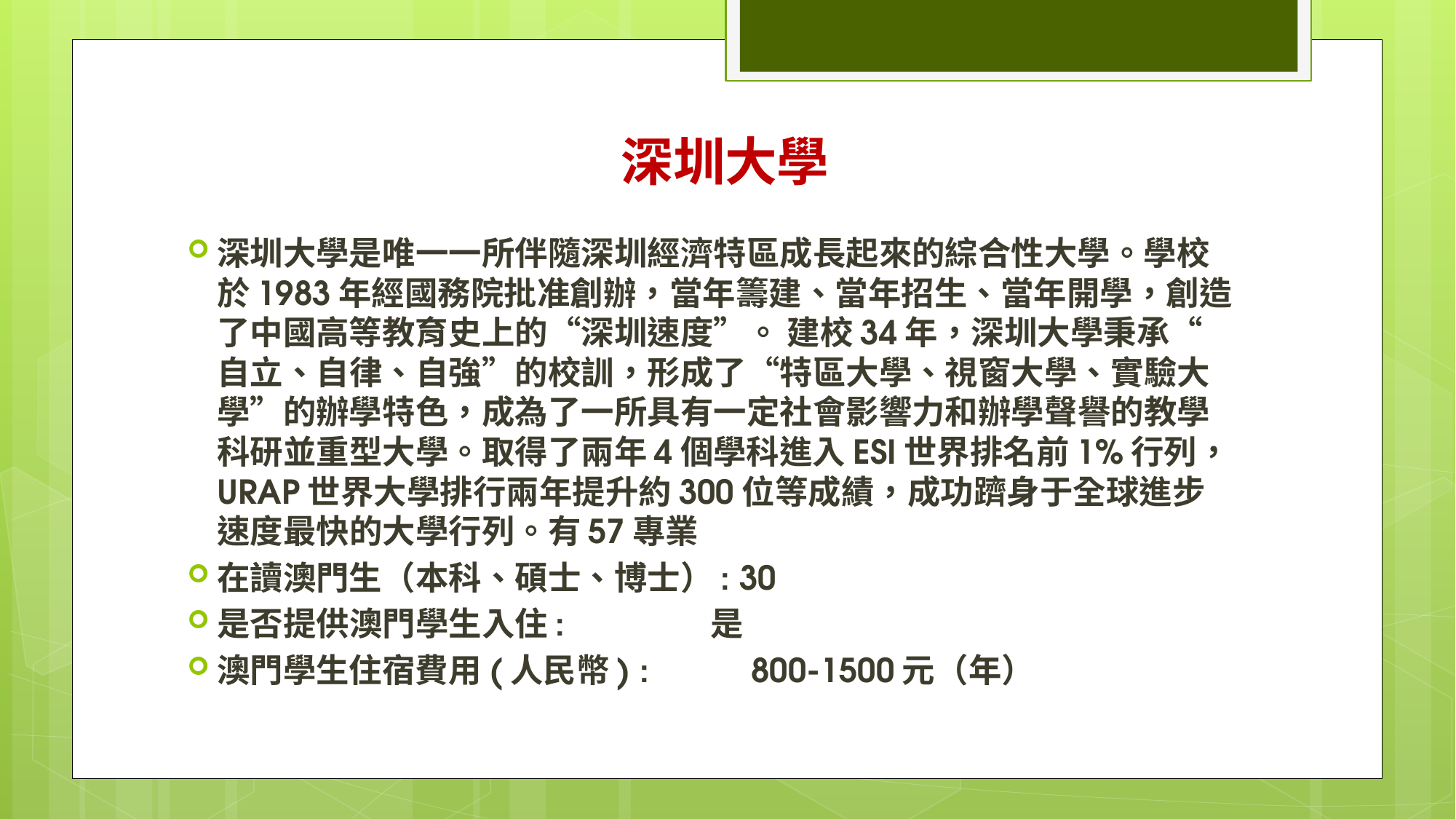

# 深圳大學
深圳大學是唯一一所伴隨深圳經濟特區成長起來的綜合性大學。學校於1983年經國務院批准創辦，當年籌建、當年招生、當年開學，創造了中國高等教育史上的“深圳速度”。 建校34年，深圳大學秉承“自立、自律、自強”的校訓，形成了“特區大學、視窗大學、實驗大學”的辦學特色，成為了一所具有一定社會影響力和辦學聲譽的教學科研並重型大學。取得了兩年4個學科進入ESI世界排名前1%行列，URAP世界大學排行兩年提升約300位等成績，成功躋身于全球進步速度最快的大學行列。有57專業
在讀澳門生（本科、碩士、博士）: 30
是否提供澳門學生入住:               是
澳門學生住宿費用(人民幣) :           800-1500元（年）